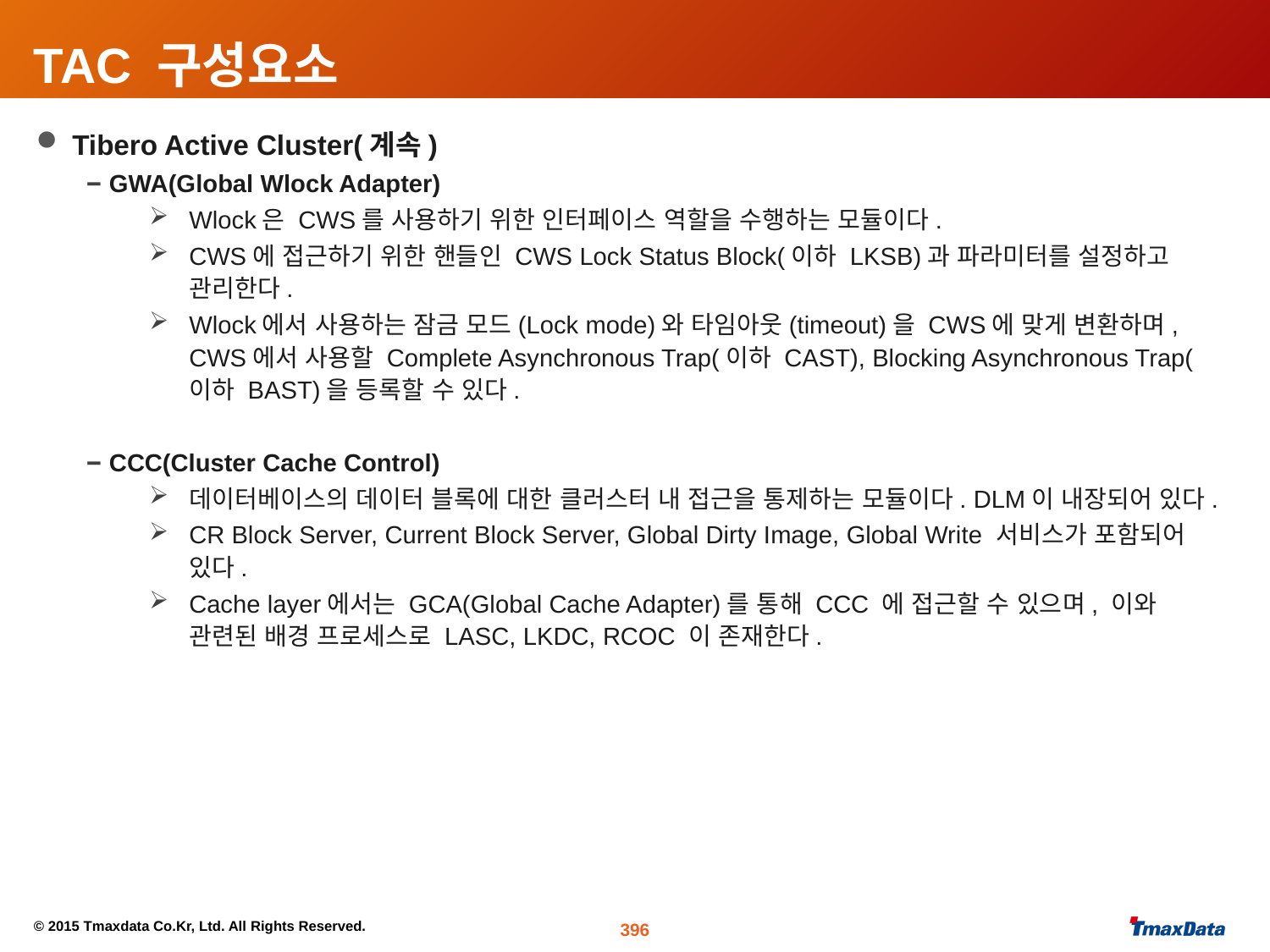

TAC 구성요소
 Tibero Active Cluster(계속)
 GWA(Global Wlock Adapter)
Wlock은 CWS를 사용하기 위한 인터페이스 역할을 수행하는 모듈이다.
CWS에 접근하기 위한 핸들인 CWS Lock Status Block(이하 LKSB)과 파라미터를 설정하고 관리한다.
Wlock에서 사용하는 잠금 모드(Lock mode)와 타임아웃(timeout)을 CWS에 맞게 변환하며, CWS에서 사용할 Complete Asynchronous Trap(이하 CAST), Blocking Asynchronous Trap(이하 BAST)을 등록할 수 있다.

 CCC(Cluster Cache Control)
데이터베이스의 데이터 블록에 대한 클러스터 내 접근을 통제하는 모듈이다. DLM이 내장되어 있다.
CR Block Server, Current Block Server, Global Dirty Image, Global Write 서비스가 포함되어 있다.
Cache layer에서는 GCA(Global Cache Adapter)를 통해 CCC 에 접근할 수 있으며, 이와 관련된 배경 프로세스로 LASC, LKDC, RCOC 이 존재한다.